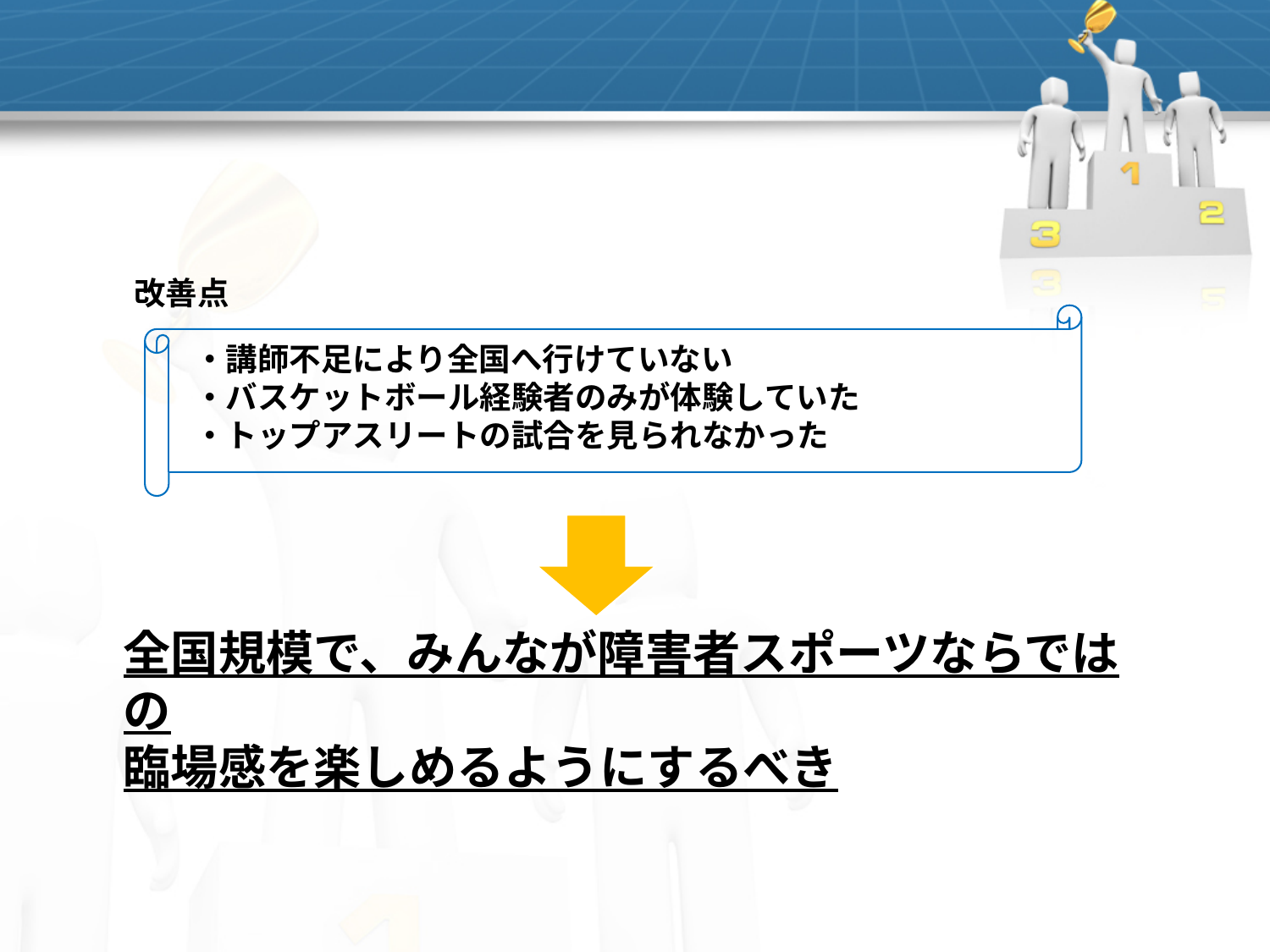

改善点

・講師不足により全国へ行けていない
・バスケットボール経験者のみが体験していた
・トップアスリートの試合を見られなかった

全国規模で、みんなが障害者スポーツならではの
臨場感を楽しめるようにするべき